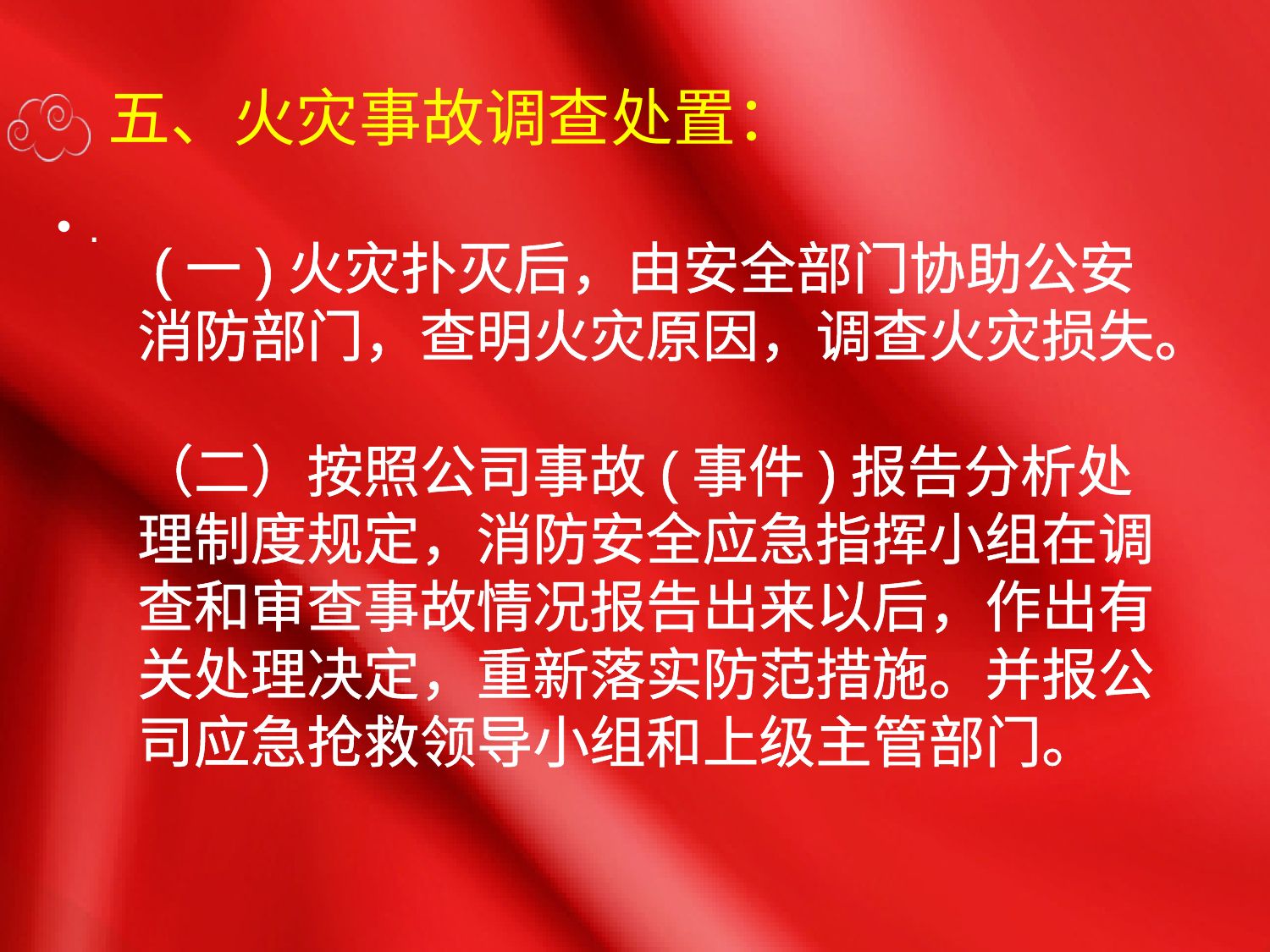

# 五、火灾事故调查处置：
.

 (一)火灾扑灭后，由安全部门协助公安消防部门，查明火灾原因，调查火灾损失。

（二）按照公司事故(事件)报告分析处理制度规定，消防安全应急指挥小组在调查和审查事故情况报告出来以后，作出有关处理决定，重新落实防范措施。并报公司应急抢救领导小组和上级主管部门。